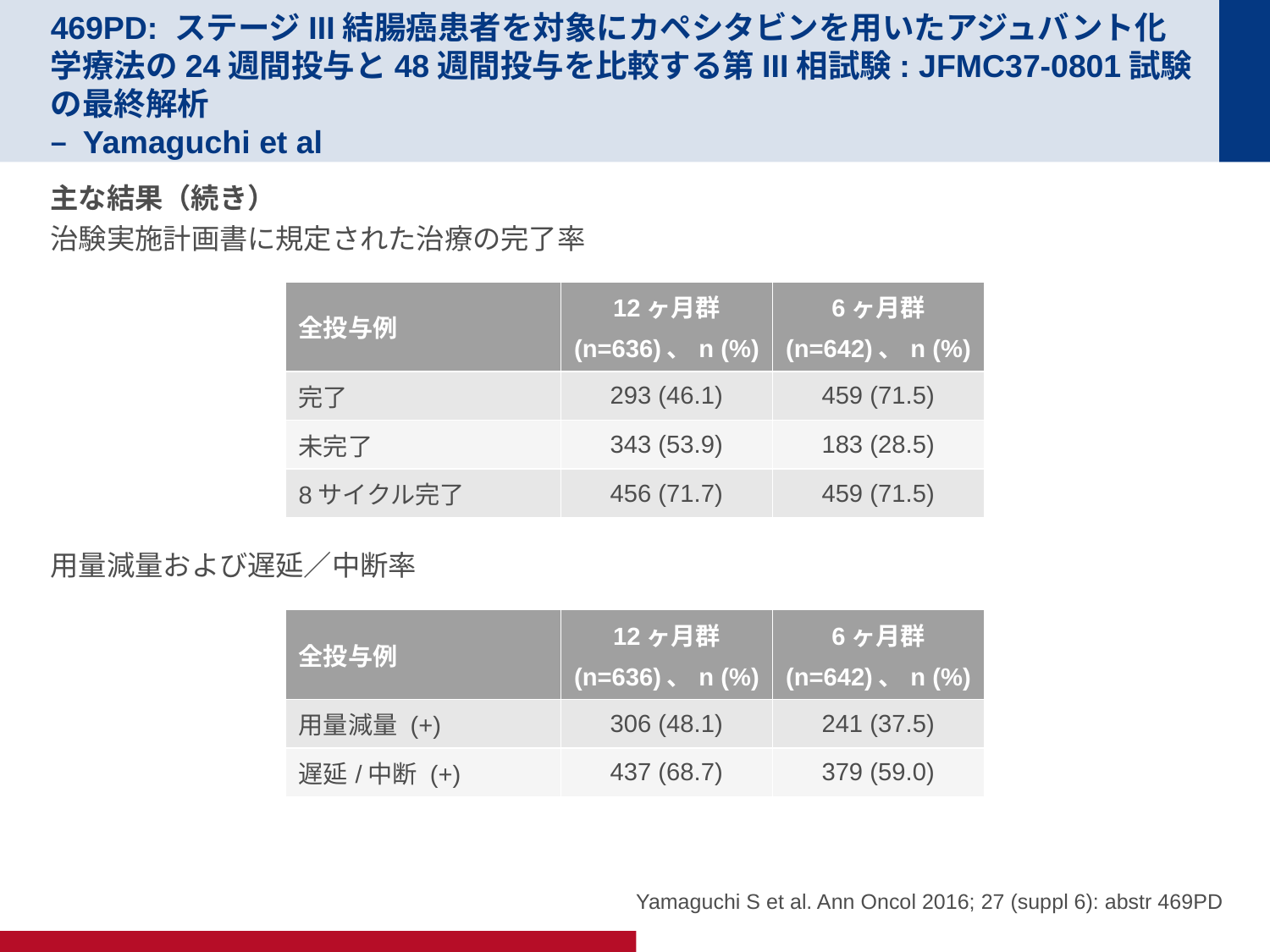

# 469PD: ステージIII結腸癌患者を対象にカペシタビンを用いたアジュバント化学療法の24週間投与と48週間投与を比較する第III相試験: JFMC37-0801試験の最終解析 – Yamaguchi et al
主な結果（続き）
治験実施計画書に規定された治療の完了率

用量減量および遅延／中断率

| 全投与例 | 12ヶ月群 (n=636)、n (%) | 6ヶ月群 (n=642)、n (%) |
| --- | --- | --- |
| 完了 | 293 (46.1) | 459 (71.5) |
| 未完了 | 343 (53.9) | 183 (28.5) |
| 8サイクル完了 | 456 (71.7) | 459 (71.5) |
| 全投与例 | 12ヶ月群 (n=636)、n (%) | 6ヶ月群 (n=642)、n (%) |
| --- | --- | --- |
| 用量減量 (+) | 306 (48.1) | 241 (37.5) |
| 遅延/中断 (+) | 437 (68.7) | 379 (59.0) |
Yamaguchi S et al. Ann Oncol 2016; 27 (suppl 6): abstr 469PD